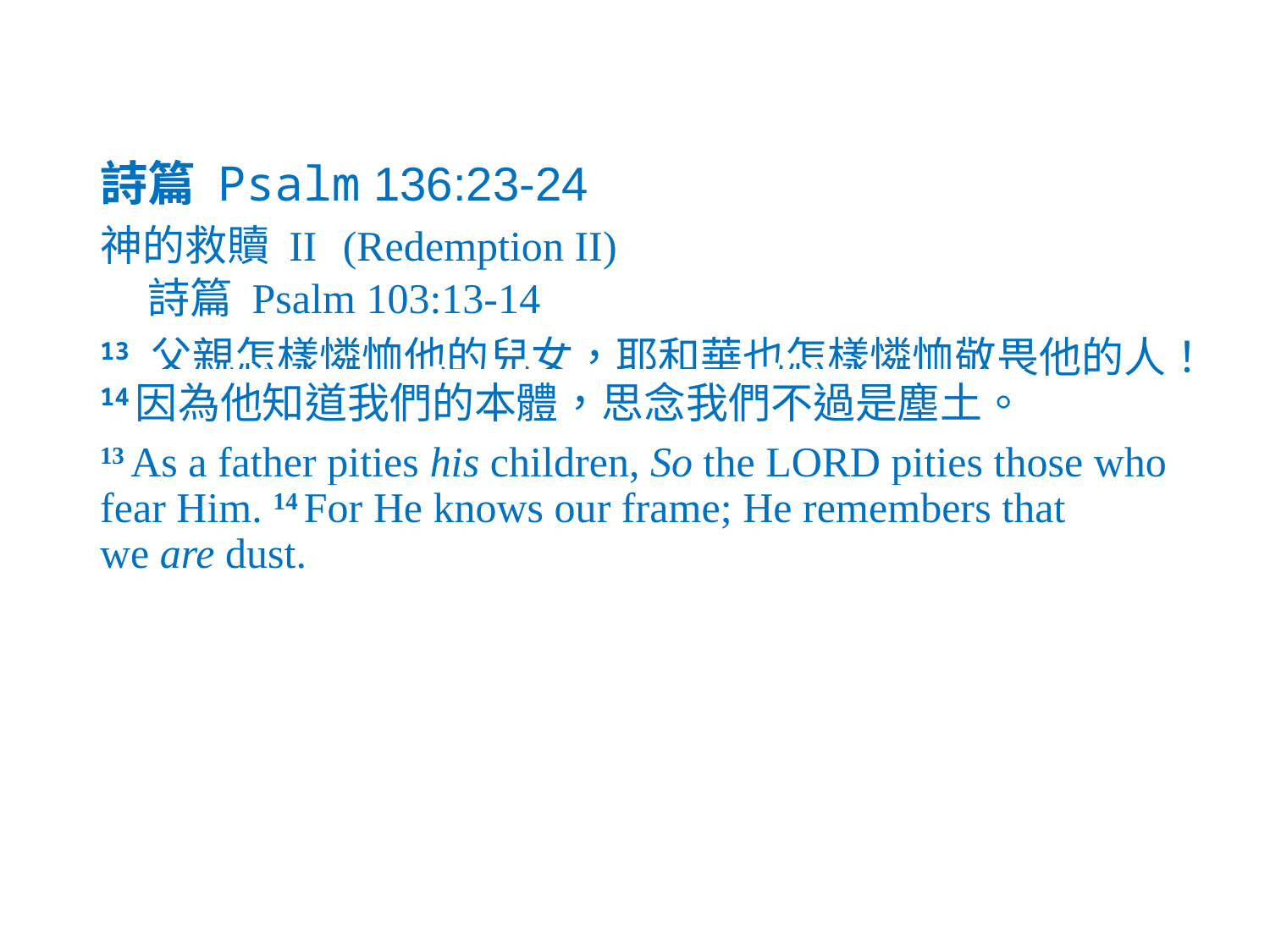

詩篇 Psalm 136:23-24
神的救贖 II (Redemption II)
詩篇 Psalm 103:13-14
13 父親怎樣憐恤他的兒女，耶和華也怎樣憐恤敬畏他的人！14因為他知道我們的本體，思念我們不過是塵土。
13 As a father pities his children, So the Lord pities those who fear Him. 14 For He knows our frame; He remembers that we are dust.